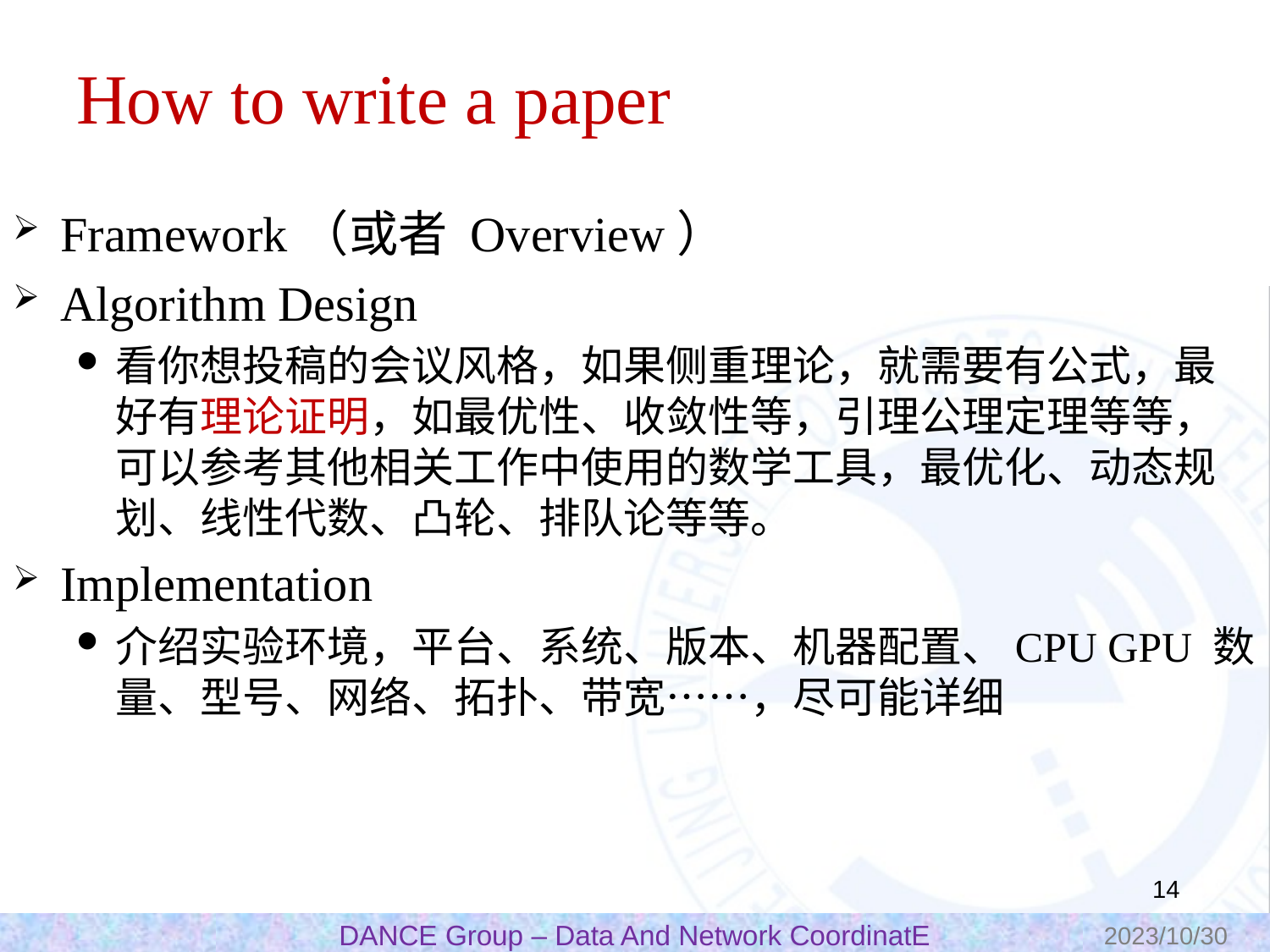

# How to write a paper
Framework（或者 Overview）
Algorithm Design
看你想投稿的会议风格，如果侧重理论，就需要有公式，最好有理论证明，如最优性、收敛性等，引理公理定理等等，可以参考其他相关工作中使用的数学工具，最优化、动态规划、线性代数、凸轮、排队论等等。
Implementation
介绍实验环境，平台、系统、版本、机器配置、CPU GPU 数量、型号、网络、拓扑、带宽……，尽可能详细
14
2023/10/30